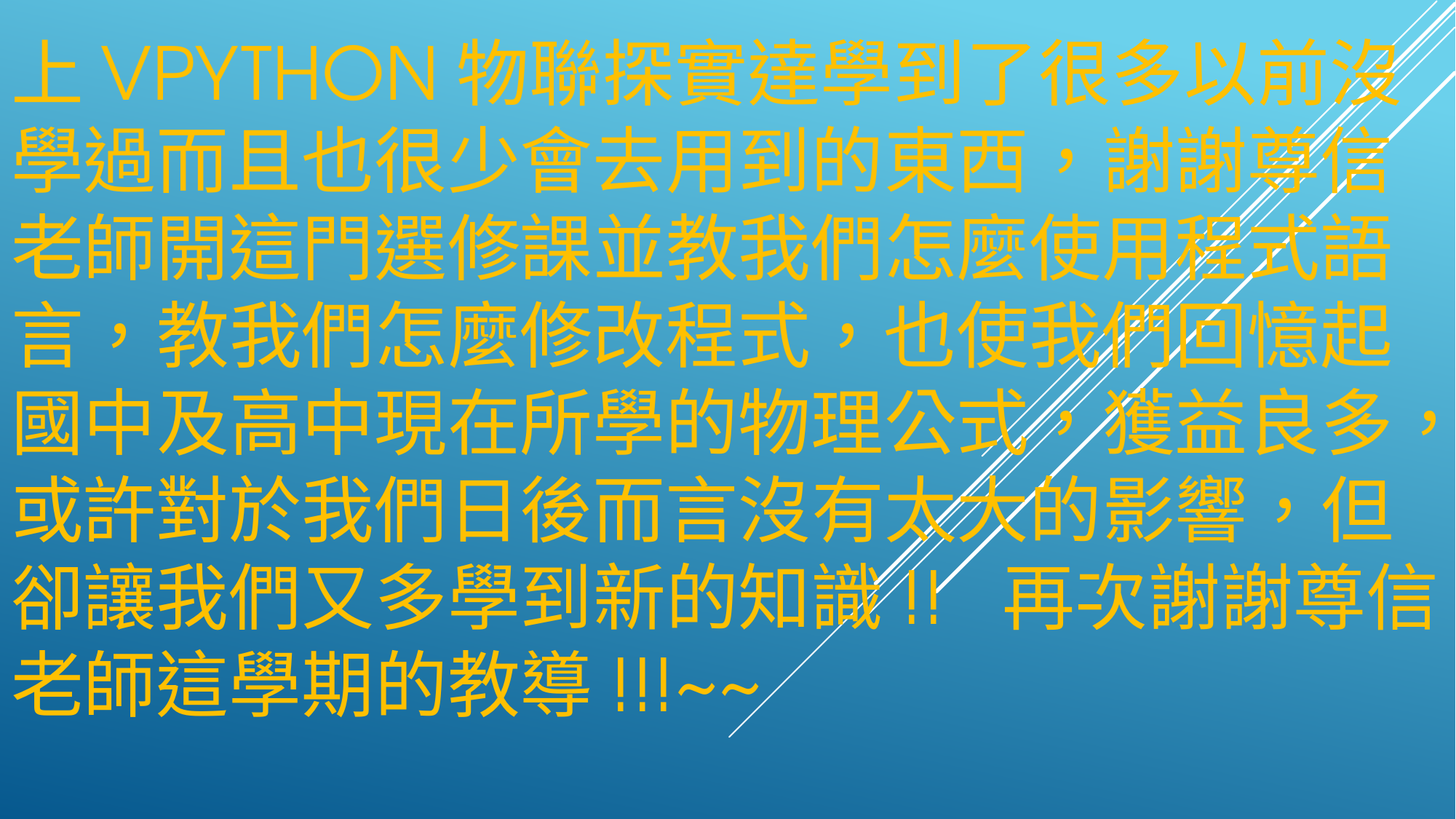

# 上VPYTHON物聯探實達學到了很多以前沒學過而且也很少會去用到的東西，謝謝尊信老師開這門選修課並教我們怎麼使用程式語言，教我們怎麼修改程式，也使我們回憶起國中及高中現在所學的物理公式，獲益良多，或許對於我們日後而言沒有太大的影響，但卻讓我們又多學到新的知識!!  再次謝謝尊信老師這學期的教導!!!~~